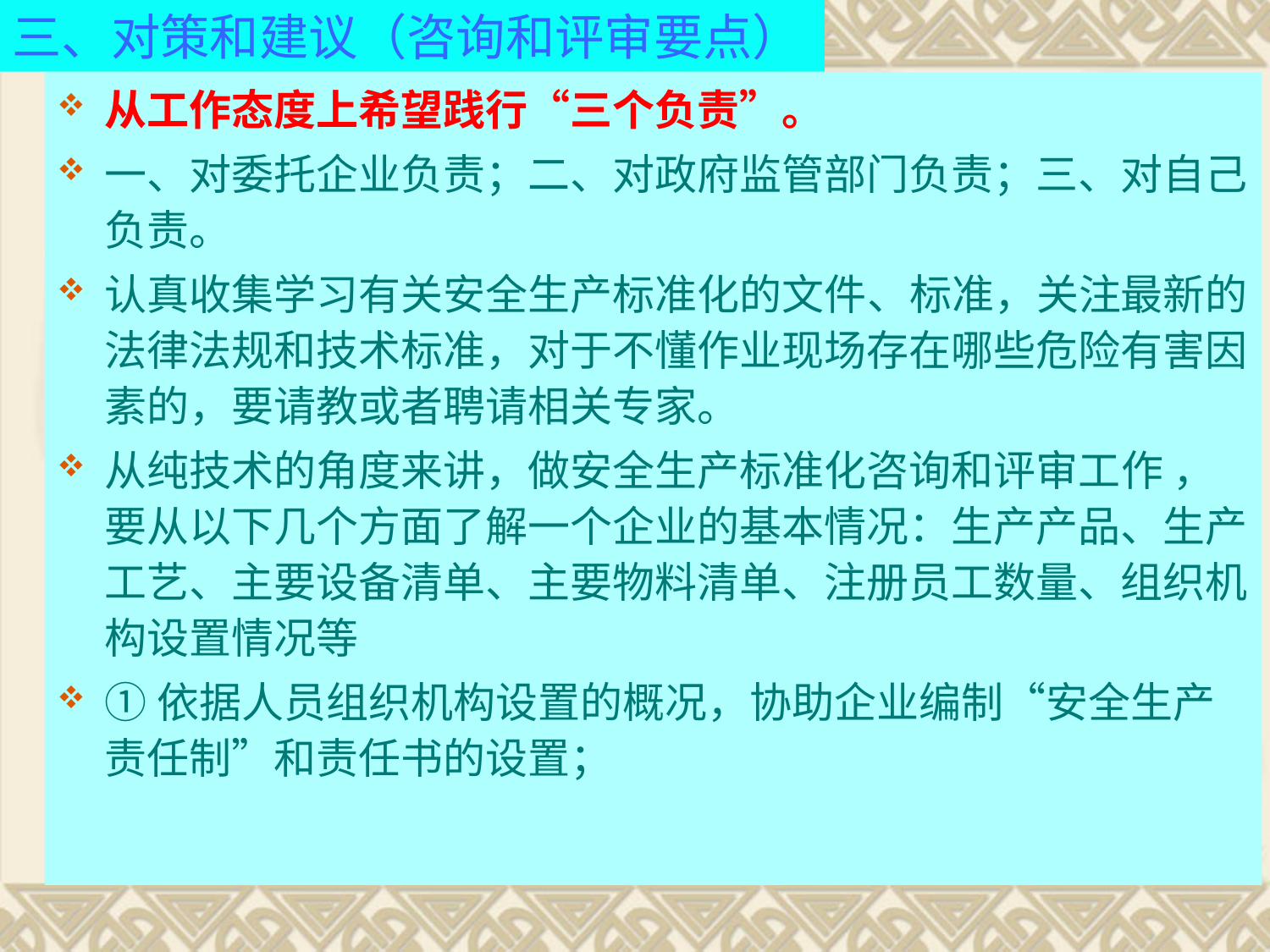

三、对策和建议（咨询和评审要点）
从工作态度上希望践行“三个负责”。
一、对委托企业负责；二、对政府监管部门负责；三、对自己负责。
认真收集学习有关安全生产标准化的文件、标准，关注最新的法律法规和技术标准，对于不懂作业现场存在哪些危险有害因素的，要请教或者聘请相关专家。
从纯技术的角度来讲，做安全生产标准化咨询和评审工作 ，要从以下几个方面了解一个企业的基本情况：生产产品、生产工艺、主要设备清单、主要物料清单、注册员工数量、组织机构设置情况等
①依据人员组织机构设置的概况，协助企业编制“安全生产责任制”和责任书的设置；